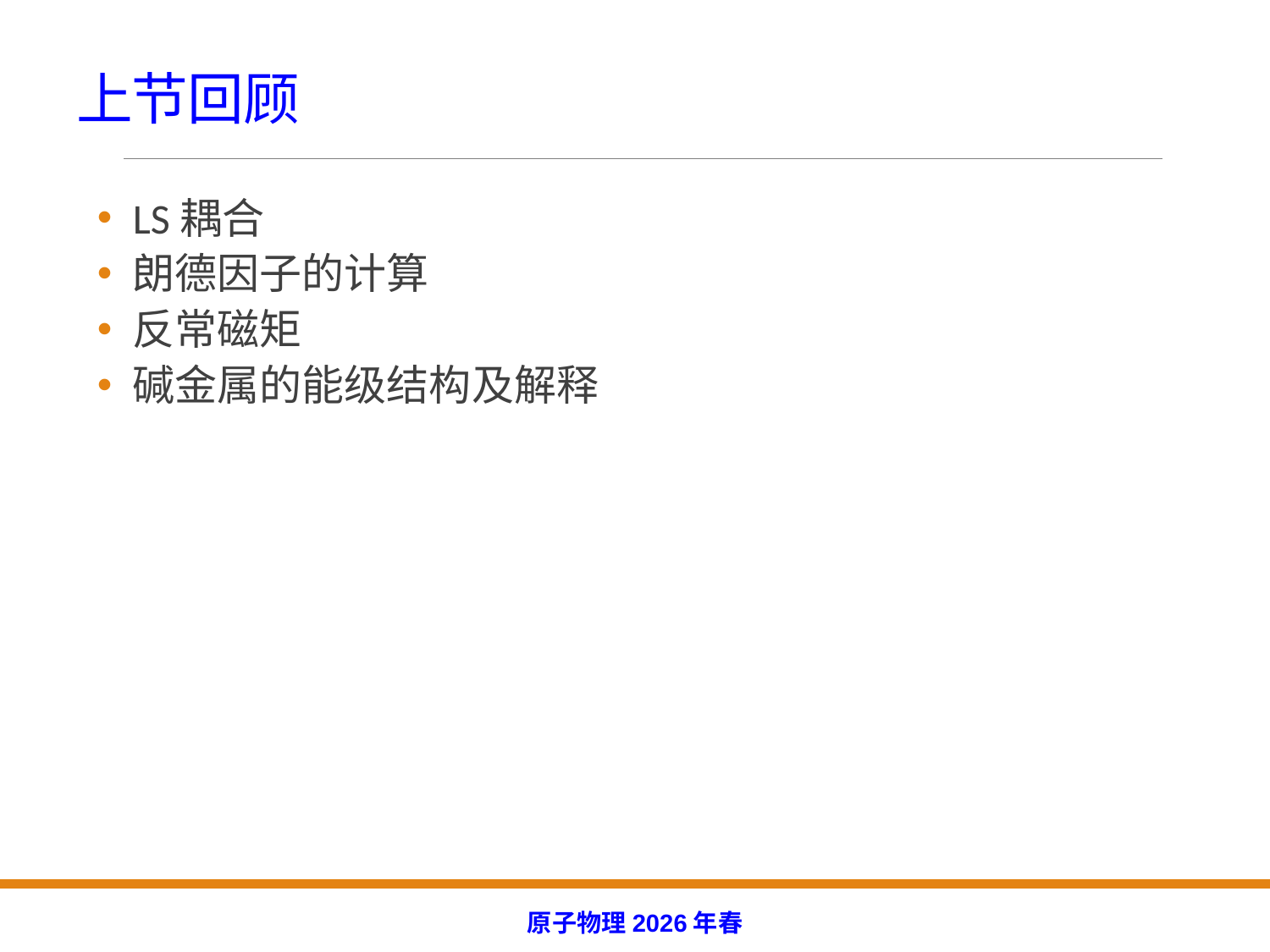

# 上节回顾
LS耦合
朗德因子的计算
反常磁矩
碱金属的能级结构及解释
原子物理2026年春
4